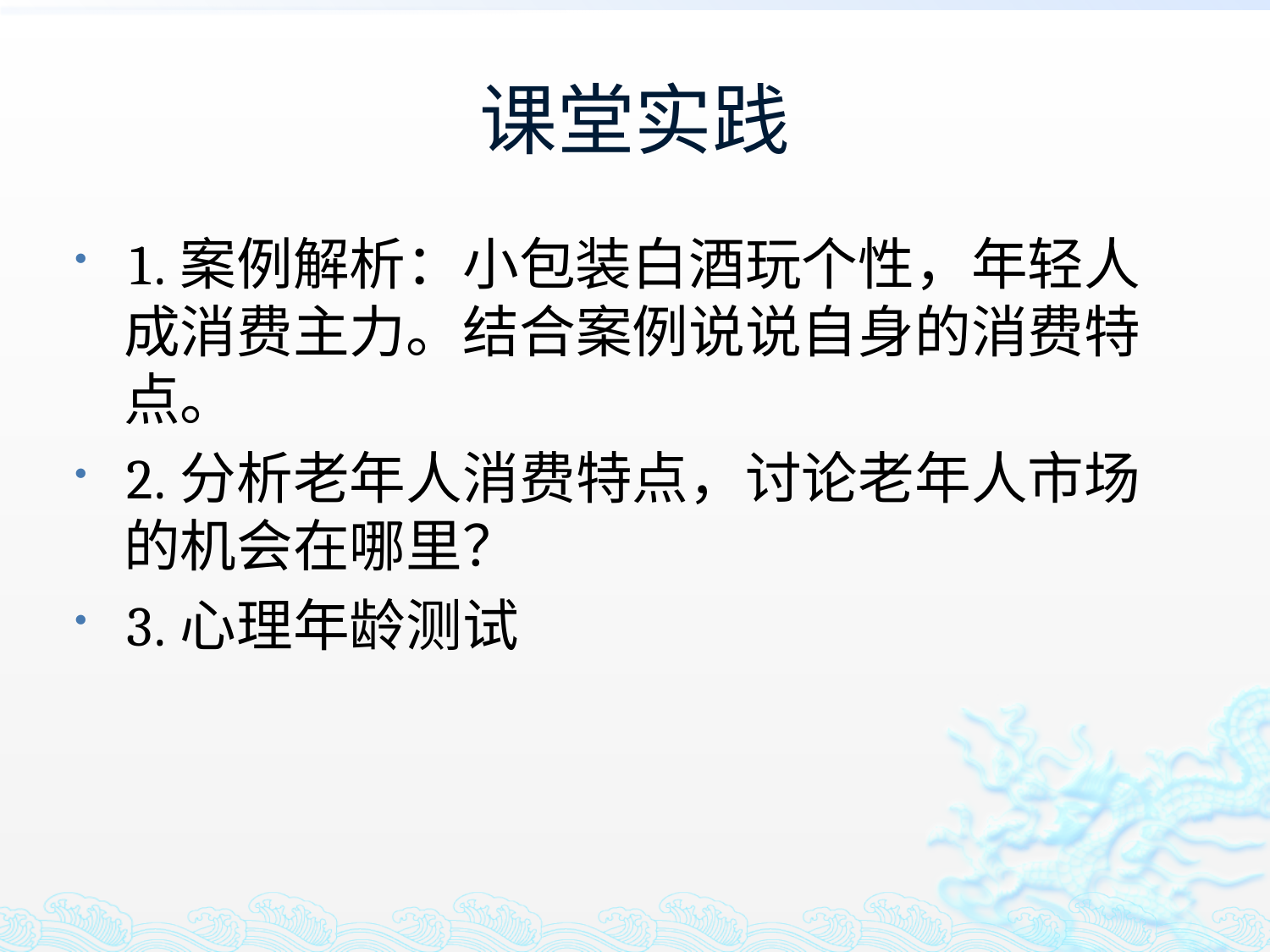

# 课堂实践
1.案例解析：小包装白酒玩个性，年轻人成消费主力。结合案例说说自身的消费特点。
2.分析老年人消费特点，讨论老年人市场的机会在哪里？
3.心理年龄测试